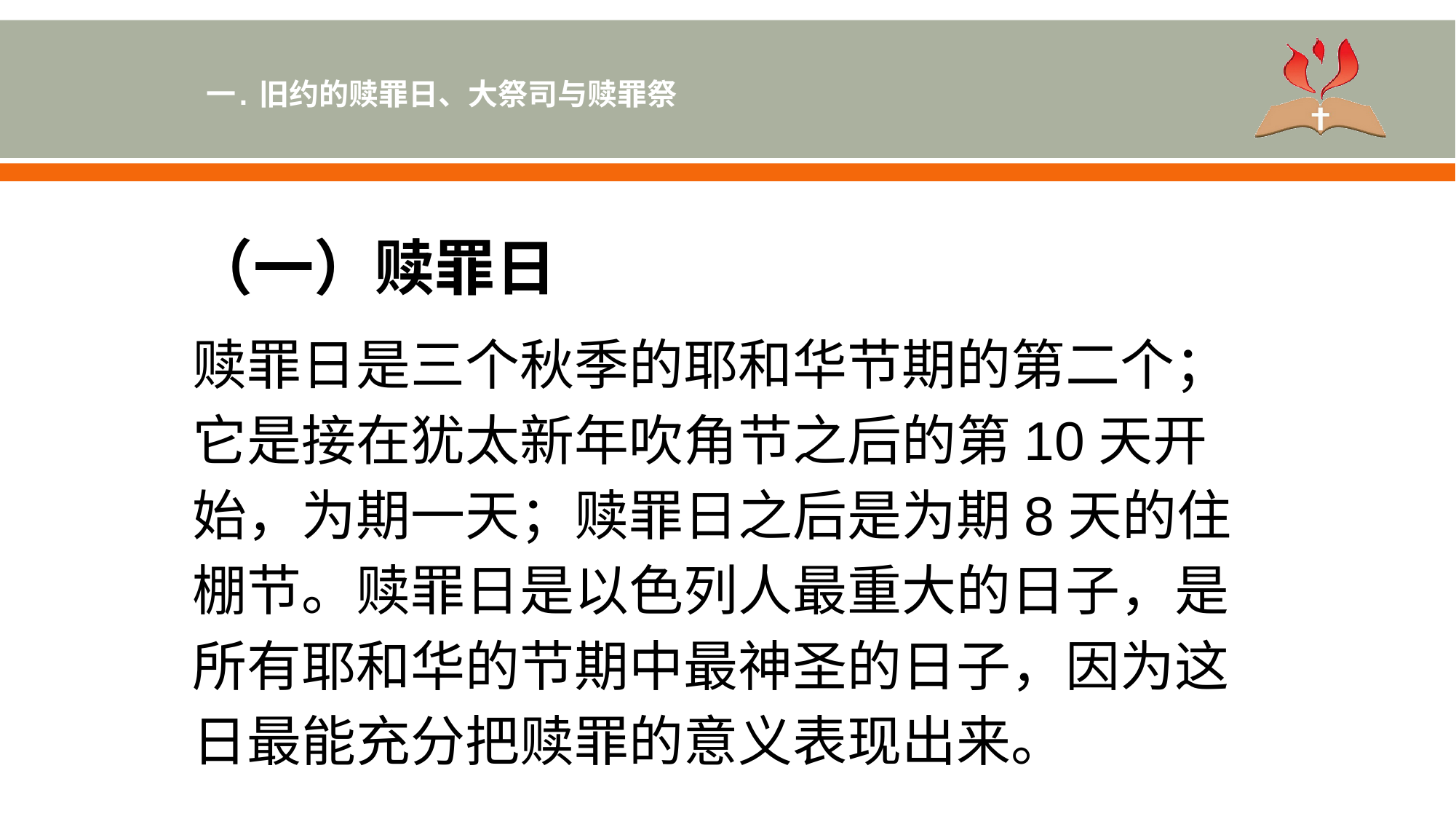

一. 旧约的赎罪日、大祭司与赎罪祭

（一）赎罪日
赎罪日是三个秋季的耶和华节期的第二个；它是接在犹太新年吹角节之后的第10天开始，为期一天；赎罪日之后是为期8天的住棚节。赎罪日是以色列人最重大的日子，是所有耶和华的节期中最神圣的日子，因为这日最能充分把赎罪的意义表现出来。